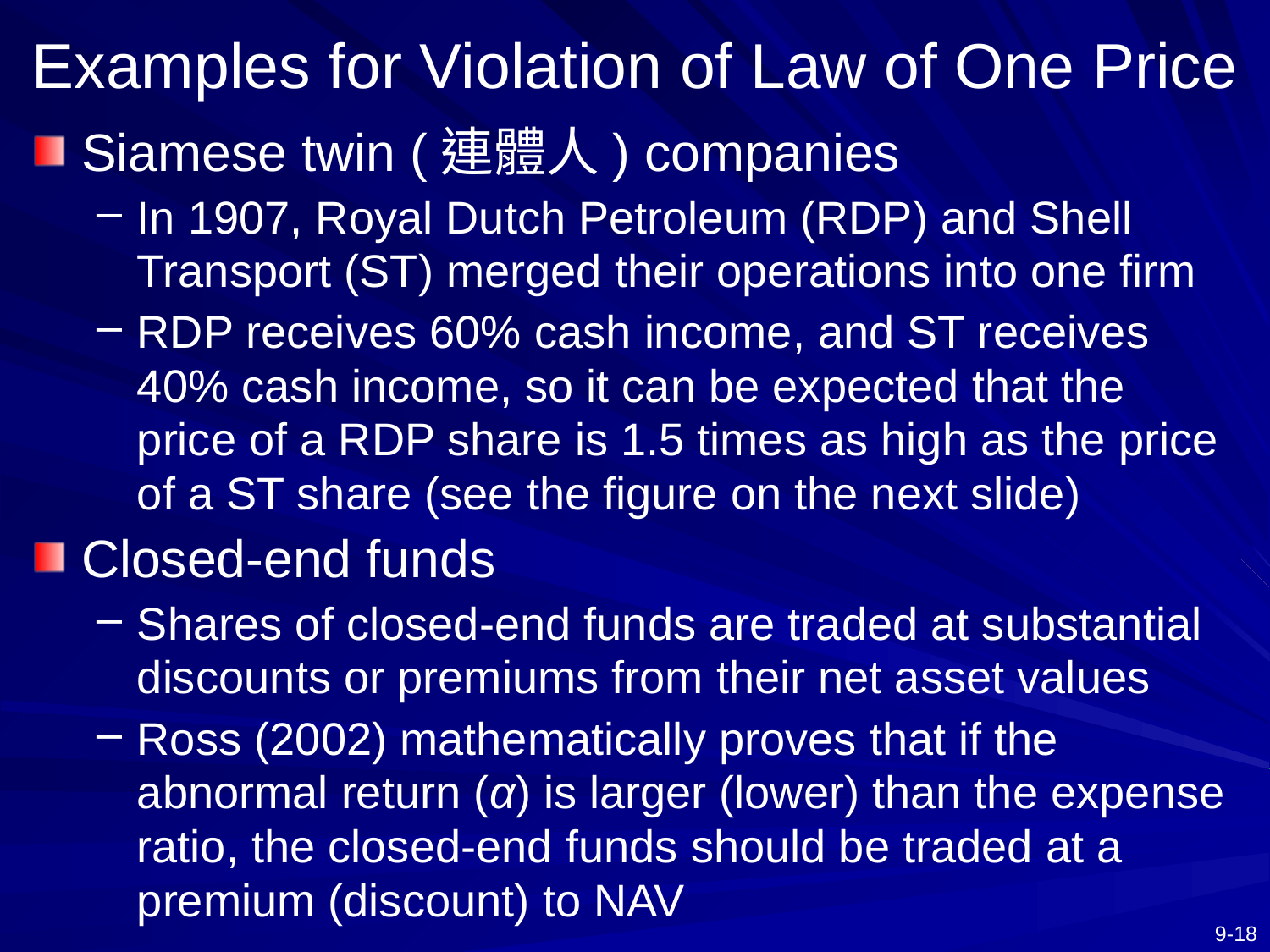

# Examples for Violation of Law of One Price
Siamese twin (連體人) companies
In 1907, Royal Dutch Petroleum (RDP) and Shell Transport (ST) merged their operations into one firm
RDP receives 60% cash income, and ST receives 40% cash income, so it can be expected that the price of a RDP share is 1.5 times as high as the price of a ST share (see the figure on the next slide)
Closed-end funds
Shares of closed-end funds are traded at substantial discounts or premiums from their net asset values
Ross (2002) mathematically proves that if the abnormal return (α) is larger (lower) than the expense ratio, the closed-end funds should be traded at a premium (discount) to NAV